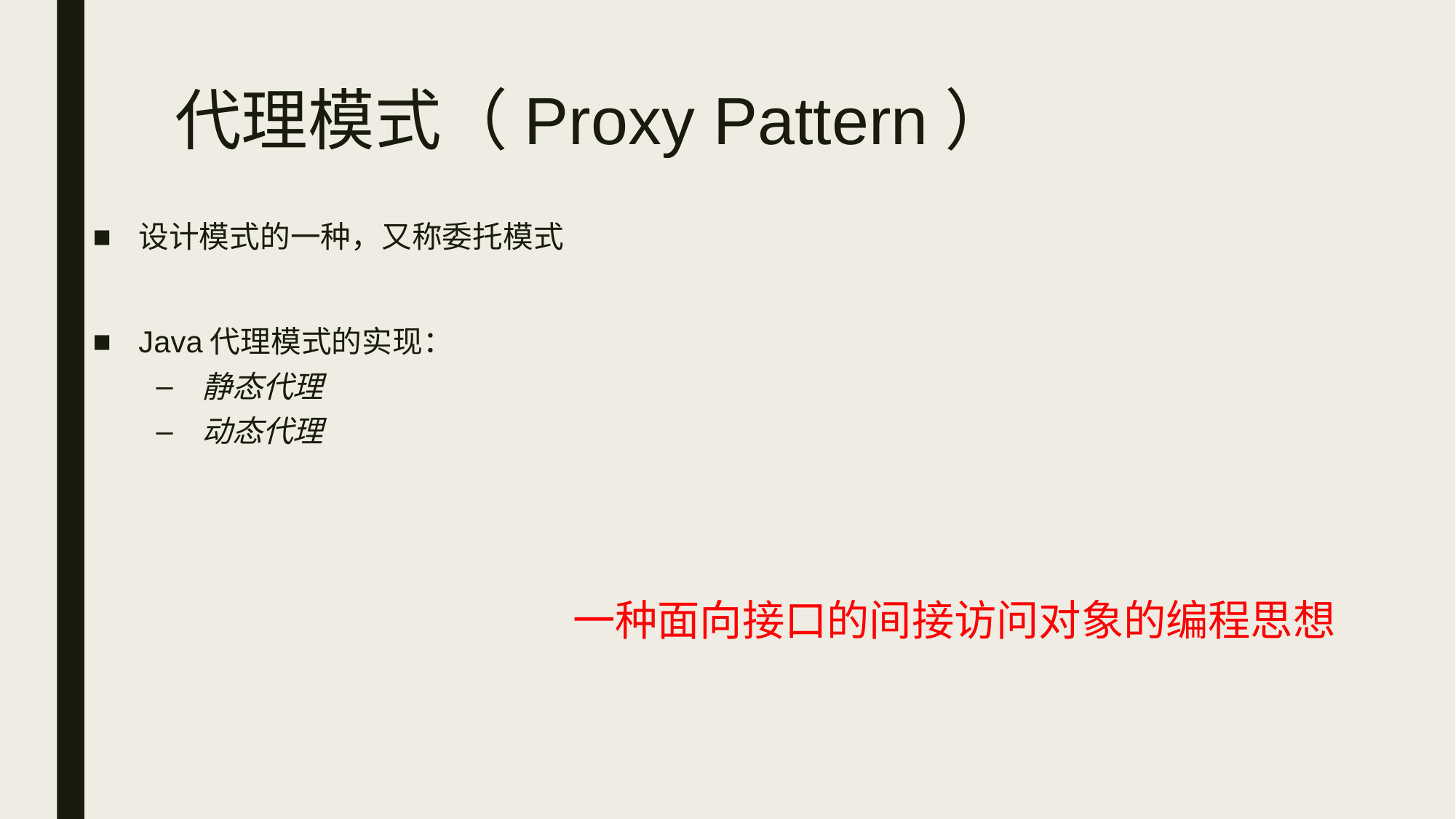

# 代理模式（Proxy Pattern）
设计模式的一种，又称委托模式

Java代理模式的实现：
静态代理
动态代理
一种面向接口的间接访问对象的编程思想